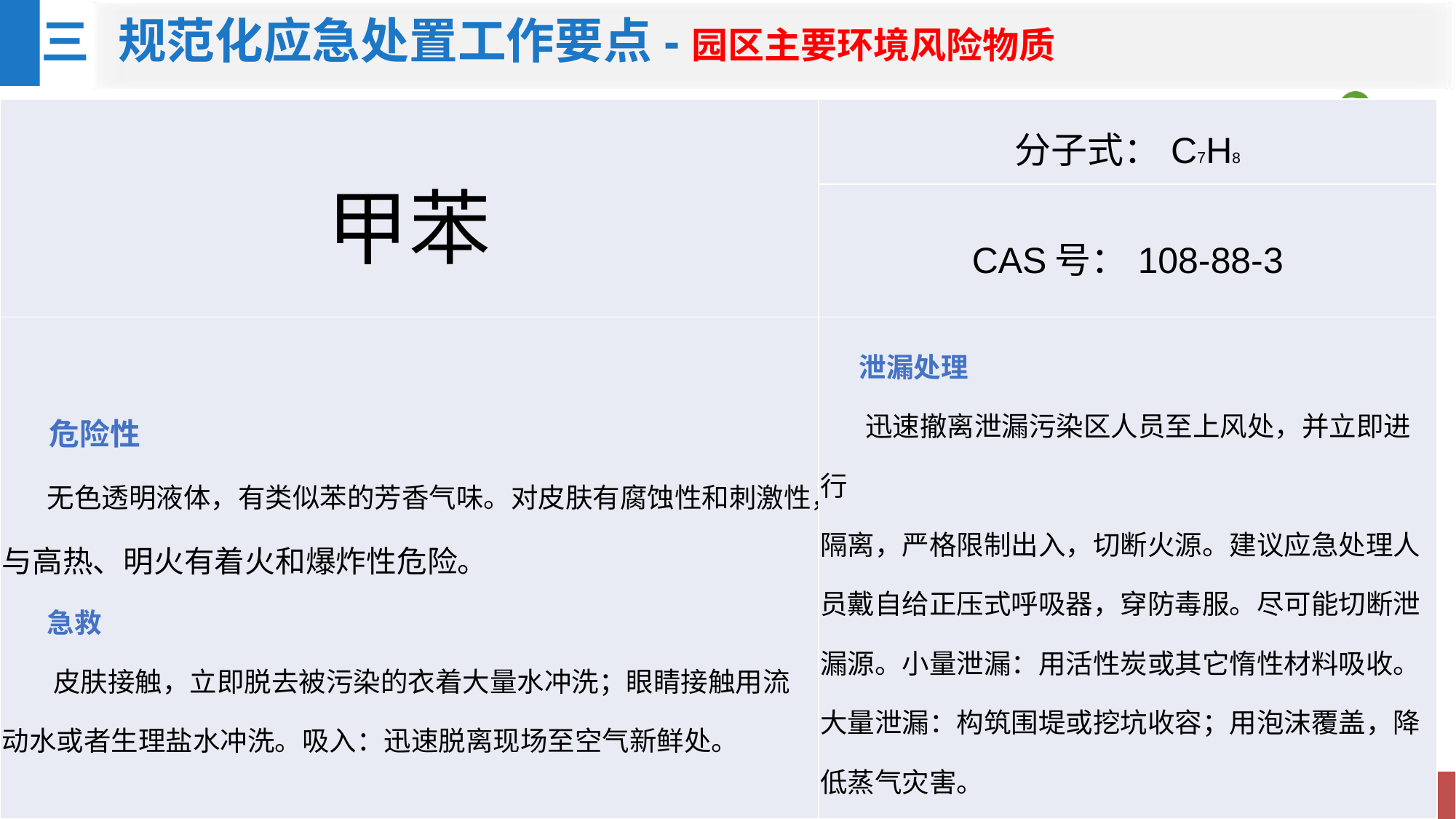

规范化应急处置工作要点-园区主要环境风险物质
三
| 甲苯 | 分子式：C7H8 |
| --- | --- |
|  | CAS号：108-88-3 |
| 危险性 无色透明液体，有类似苯的芳香气味。对皮肤有腐蚀性和刺激性，与高热、明火有着火和爆炸性危险。 急救 皮肤接触，立即脱去被污染的衣着大量水冲洗；眼睛接触用流动水或者生理盐水冲洗。吸入：迅速脱离现场至空气新鲜处。 | 泄漏处理 迅速撤离泄漏污染区人员至上风处，并立即进行 隔离，严格限制出入，切断火源。建议应急处理人员戴自给正压式呼吸器，穿防毒服。尽可能切断泄漏源。小量泄漏：用活性炭或其它惰性材料吸收。大量泄漏：构筑围堤或挖坑收容；用泡沫覆盖，降低蒸气灾害。 |

42=